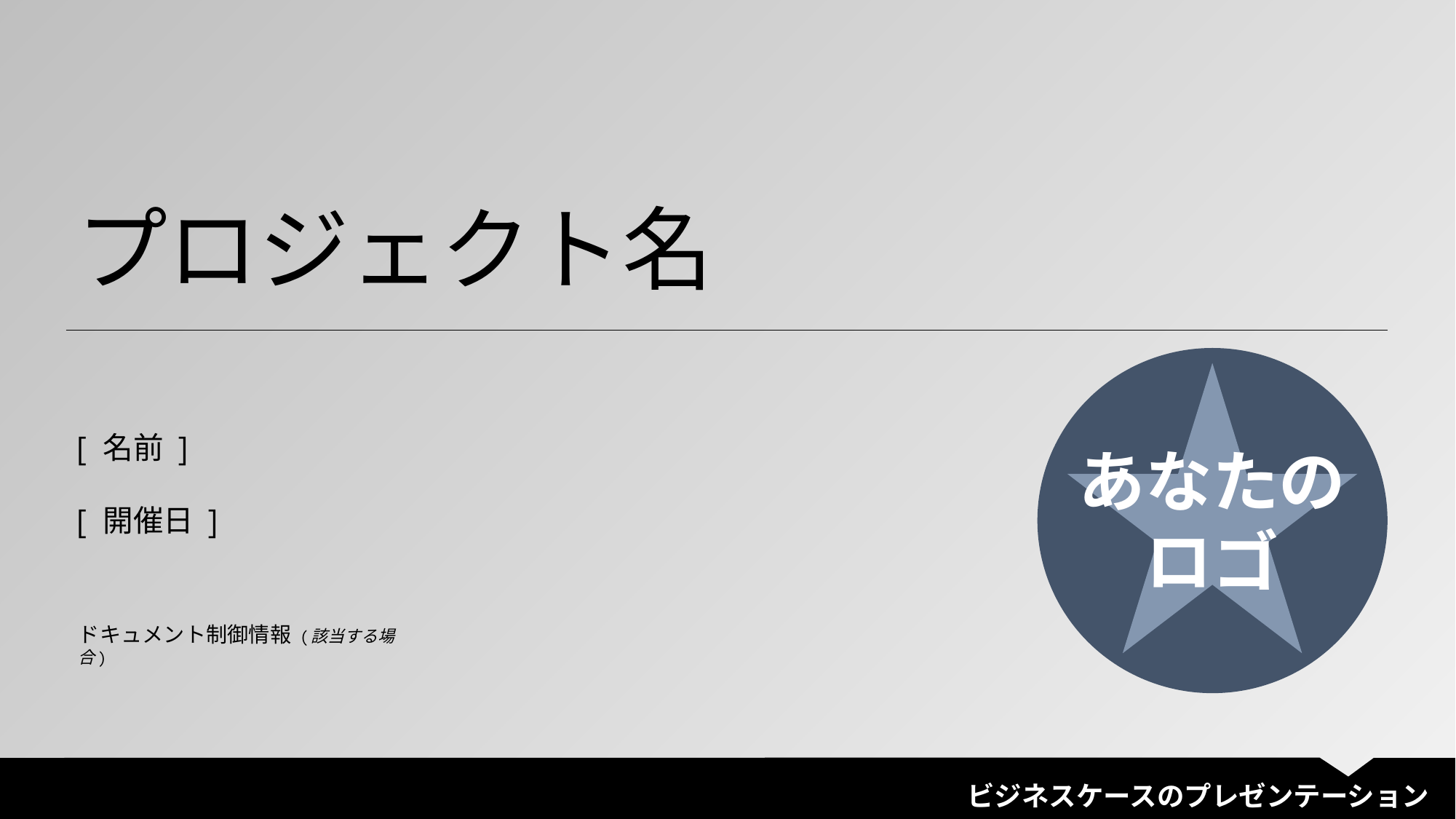

プロジェクト名

あなたの
ロゴ
[ 名前 ]

[ 開催日 ]
ドキュメント制御情報 (該当する場合)

ビジネスケースのプレゼンテーション